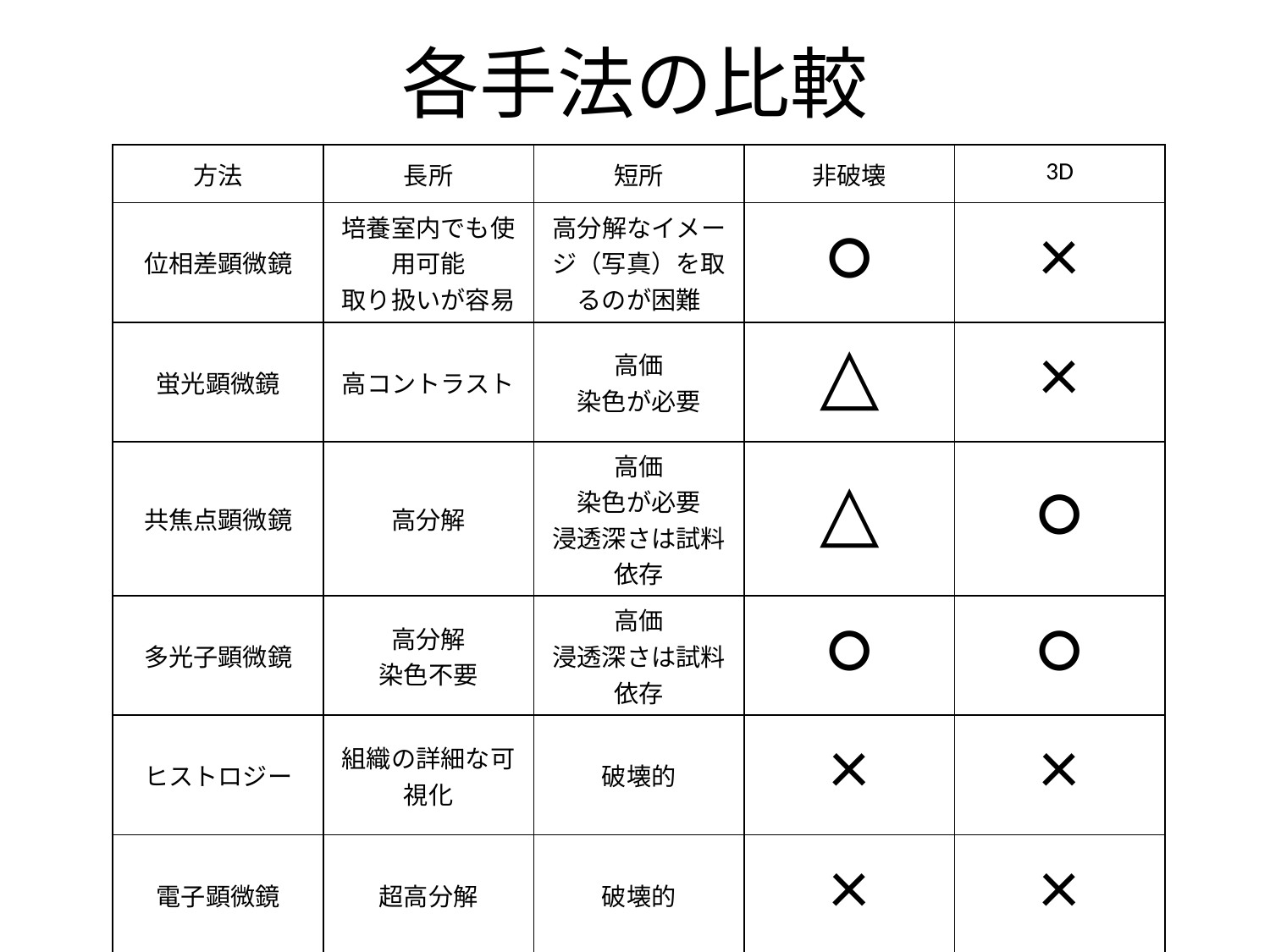

# 各手法の比較
| 方法 | 長所 | 短所 | 非破壊 | 3D |
| --- | --- | --- | --- | --- |
| 位相差顕微鏡 | 培養室内でも使用可能 取り扱いが容易 | 高分解なイメージ（写真）を取るのが困難 | ○ | × |
| 蛍光顕微鏡 | 高コントラスト | 高価 染色が必要 | △ | × |
| 共焦点顕微鏡 | 高分解 | 高価 染色が必要 浸透深さは試料依存 | △ | ○ |
| 多光子顕微鏡 | 高分解 染色不要 | 高価 浸透深さは試料依存 | ○ | ○ |
| ヒストロジー | 組織の詳細な可視化 | 破壊的 | × | × |
| 電子顕微鏡 | 超高分解 | 破壊的 | × | × |